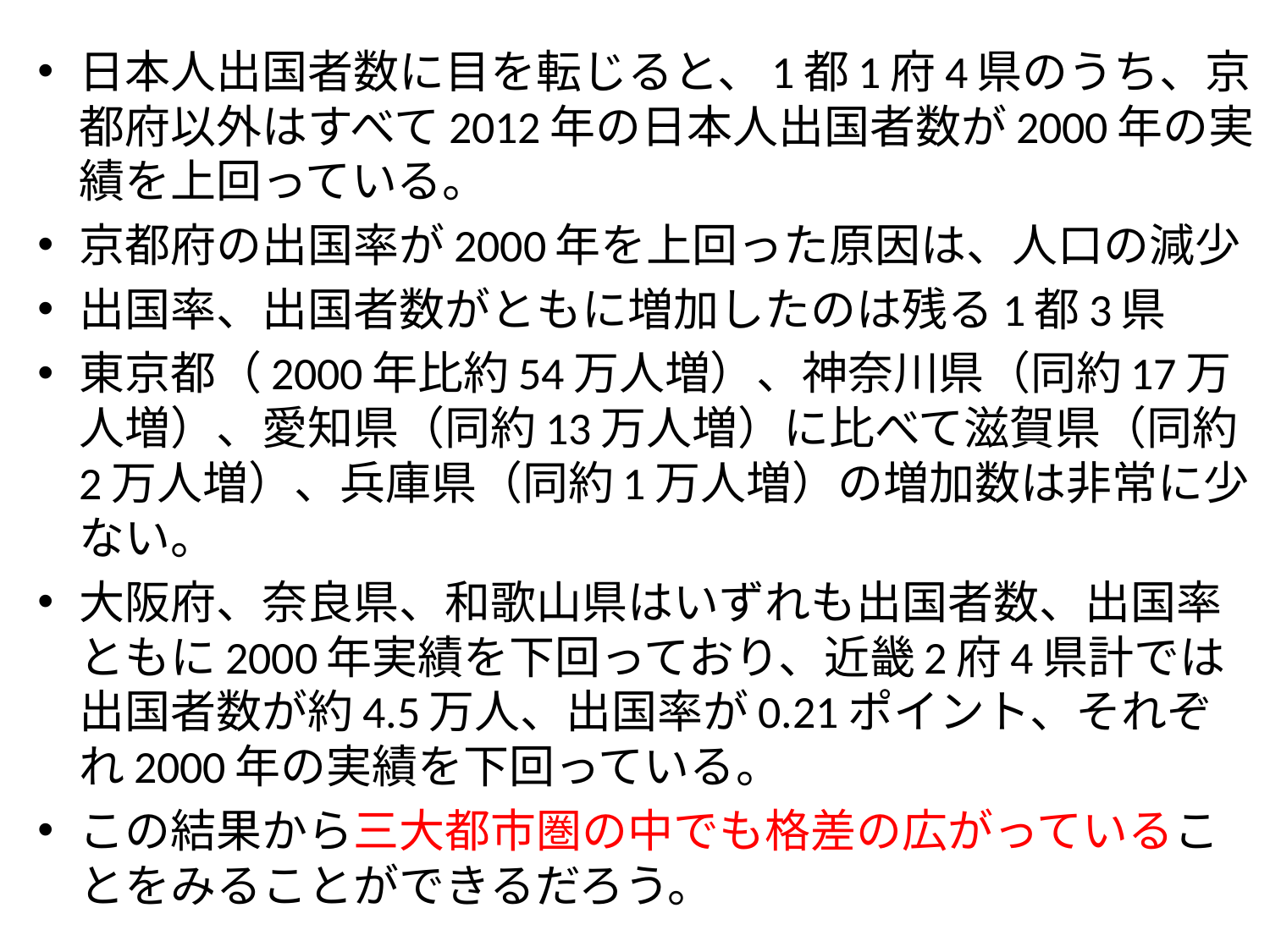

日本人出国者数に目を転じると、1都1府4県のうち、京都府以外はすべて2012年の日本人出国者数が2000年の実績を上回っている。
京都府の出国率が2000年を上回った原因は、人口の減少
出国率、出国者数がともに増加したのは残る1都3県
東京都（2000年比約54万人増）、神奈川県（同約17万人増）、愛知県（同約13万人増）に比べて滋賀県（同約2万人増）、兵庫県（同約1万人増）の増加数は非常に少ない。
大阪府、奈良県、和歌山県はいずれも出国者数、出国率ともに2000年実績を下回っており、近畿2府4県計では出国者数が約4.5万人、出国率が0.21ポイント、それぞれ2000年の実績を下回っている。
この結果から三大都市圏の中でも格差の広がっていることをみることができるだろう。